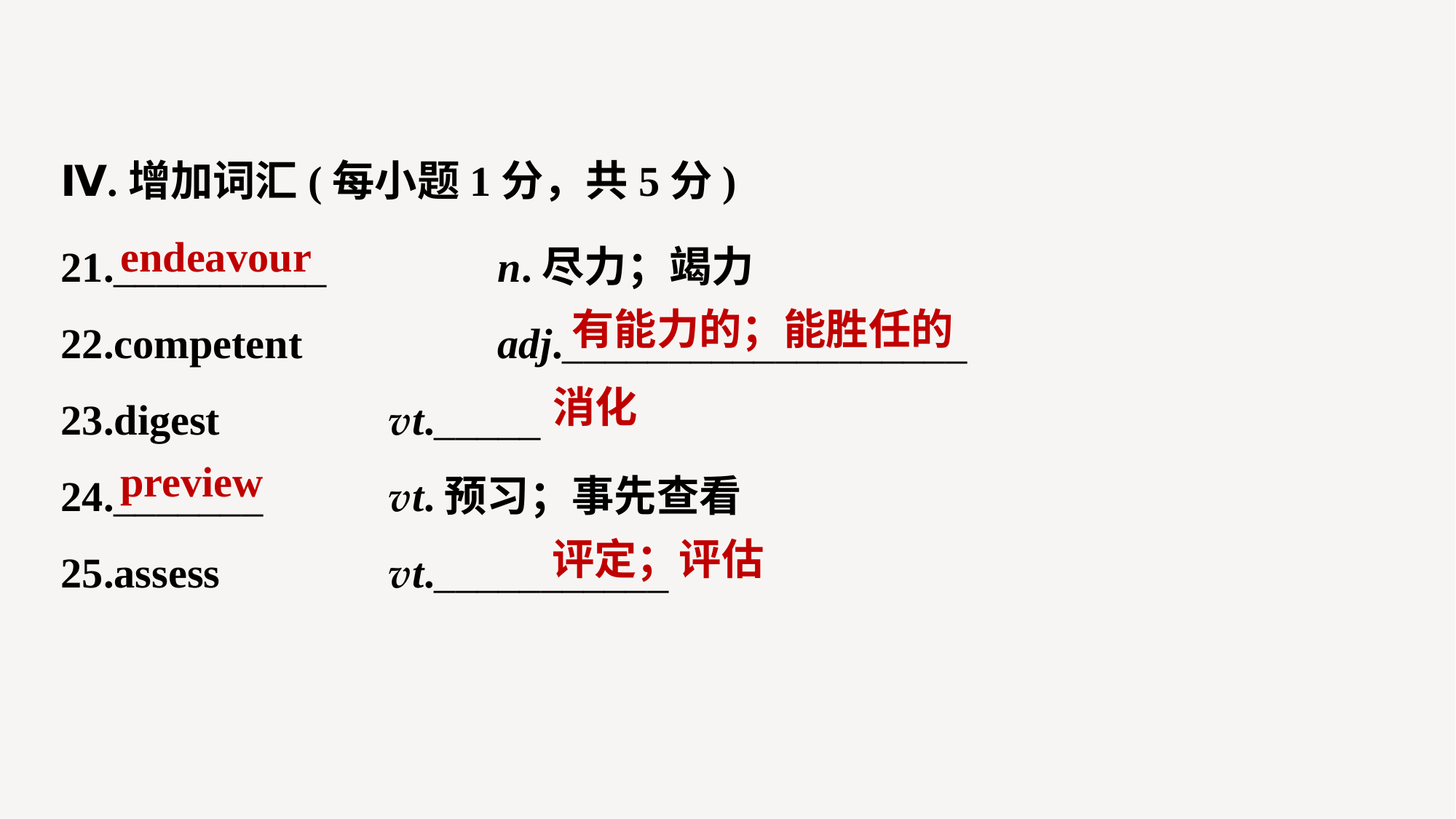

Ⅳ.增加词汇(每小题1分，共5分)
21.__________ 		n.尽力；竭力
22.competent 		adj.___________________
23.digest 		vt._____
24._______ 		vt.预习；事先查看
25.assess 		vt.___________
endeavour
有能力的；能胜任的
消化
preview
评定；评估